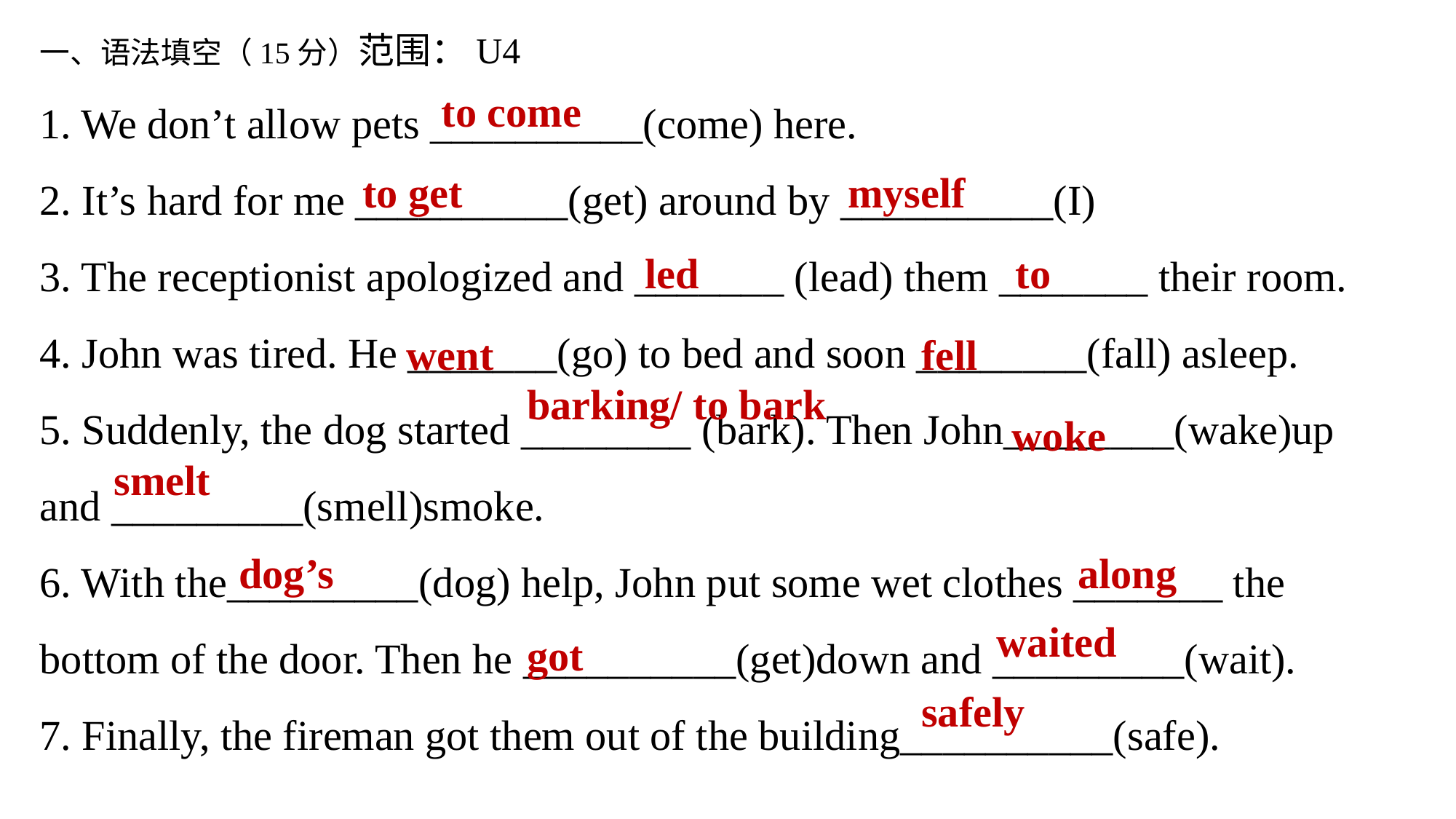

一、语法填空（15分）范围：U4
1. We don’t allow pets __________(come) here.
2. It’s hard for me __________(get) around by __________(I)
3. The receptionist apologized and _______ (lead) them _______ their room.
4. John was tired. He _______(go) to bed and soon ________(fall) asleep.
5. Suddenly, the dog started ________ (bark). Then John________(wake)up
and _________(smell)smoke.
6. With the_________(dog) help, John put some wet clothes _______ the bottom of the door. Then he __________(get)down and _________(wait).
7. Finally, the fireman got them out of the building__________(safe).
to come
to get
myself
led                              to
went
fell
barking/ to bark
woke
smelt
dog’s
along
waited
got
safely